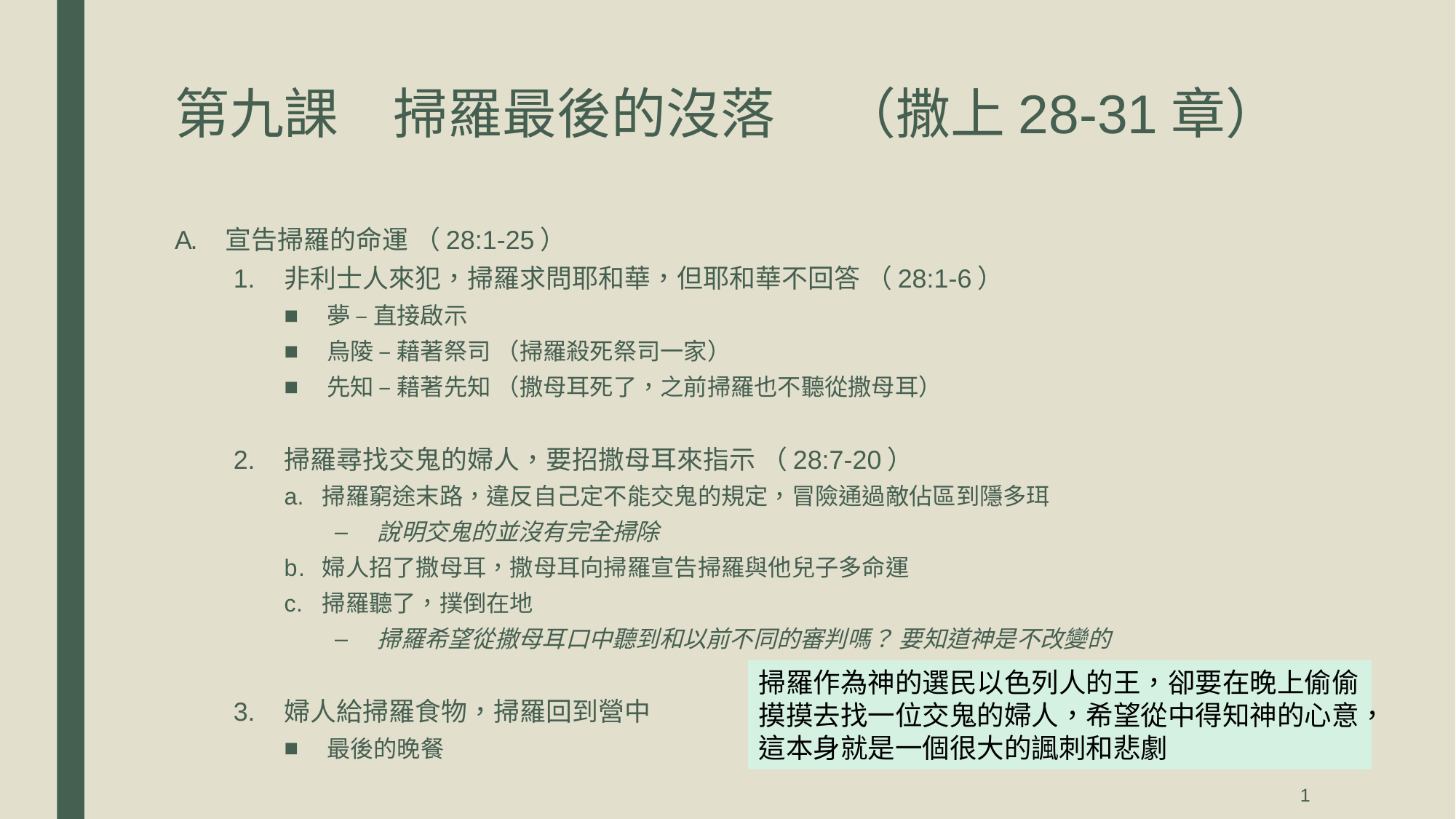

# 第九課	掃羅最後的沒落 	 （撒上28-31章）
宣告掃羅的命運 （28:1-25）
非利士人來犯，掃羅求問耶和華，但耶和華不回答 （28:1-6）
夢 – 直接啟示
烏陵 – 藉著祭司 （掃羅殺死祭司一家）
先知 – 藉著先知 （撒母耳死了，之前掃羅也不聽從撒母耳）

掃羅尋找交鬼的婦人，要招撒母耳來指示 （28:7-20）
掃羅窮途末路，違反自己定不能交鬼的規定，冒險通過敵佔區到隱多珥
說明交鬼的並沒有完全掃除
婦人招了撒母耳，撒母耳向掃羅宣告掃羅與他兒子多命運
掃羅聽了，撲倒在地
掃羅希望從撒母耳口中聽到和以前不同的審判嗎？ 要知道神是不改變的

婦人給掃羅食物，掃羅回到營中
最後的晚餐

掃羅作為神的選民以色列人的王，卻要在晚上偷偷摸摸去找一位交鬼的婦人，希望從中得知神的心意，這本身就是一個很大的諷刺和悲劇
1